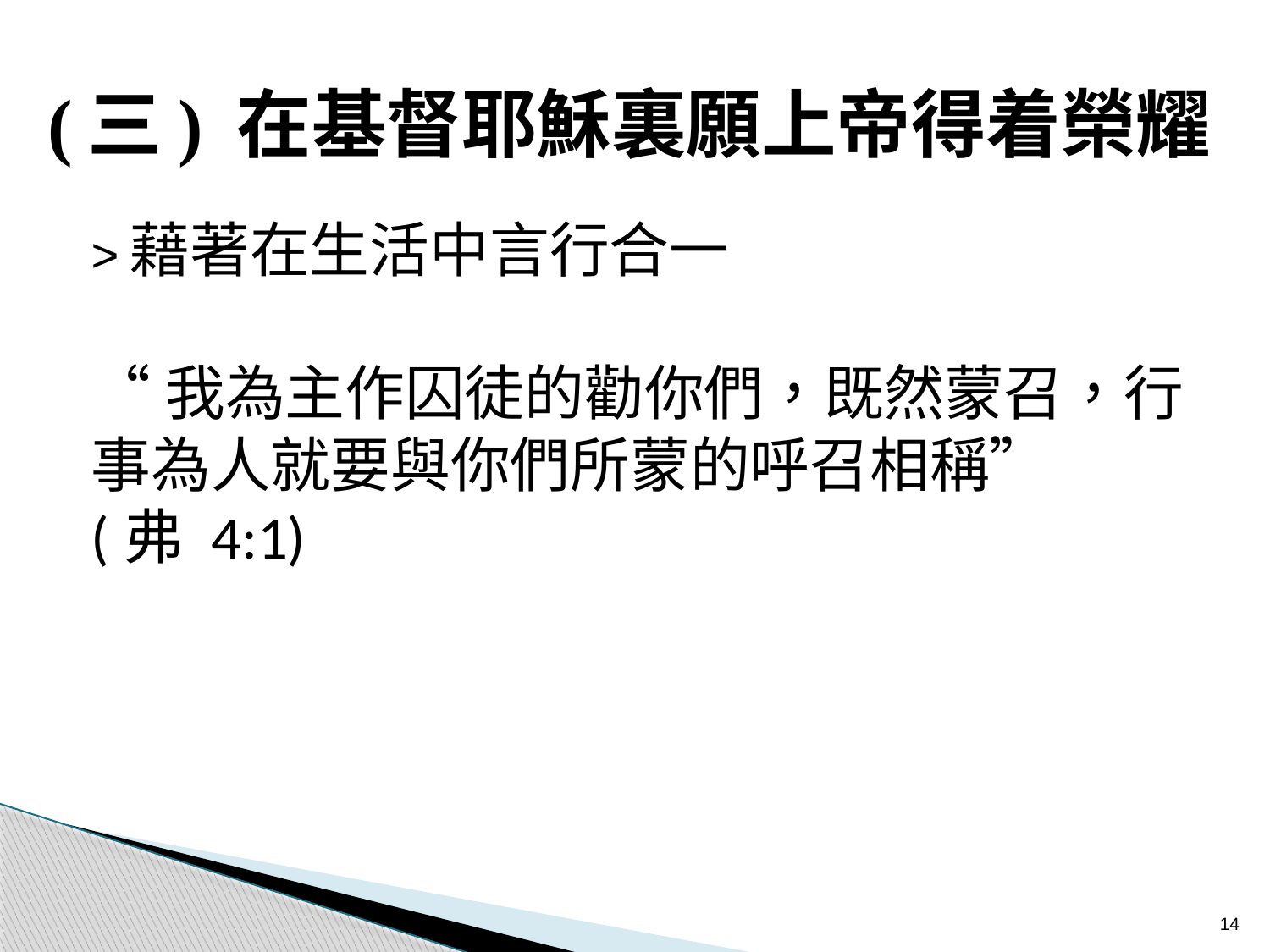

# (三) 在基督耶穌裏願上帝得着榮耀
>藉著在生活中言行合一

“我為主作囚徒的勸你們，既然蒙召，行事為人就要與你們所蒙的呼召相稱”
(弗 4:1)

14